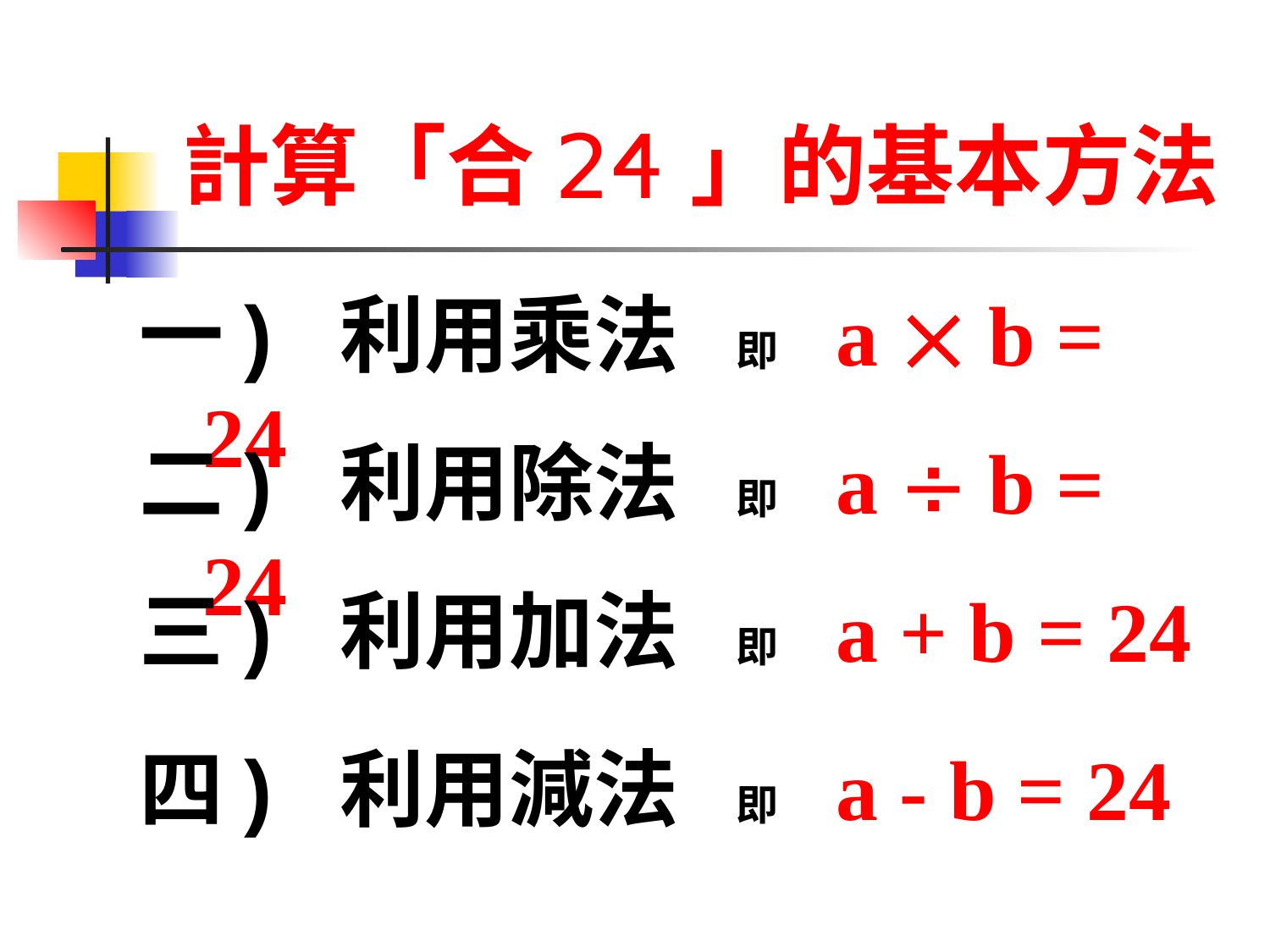

計算「合24」的基本方法
一)  利用乘法   即     a × b = 24
二)  利用除法   即     a ÷ b = 24
三)  利用加法   即     a + b = 24
四)  利用減法   即     a - b = 24